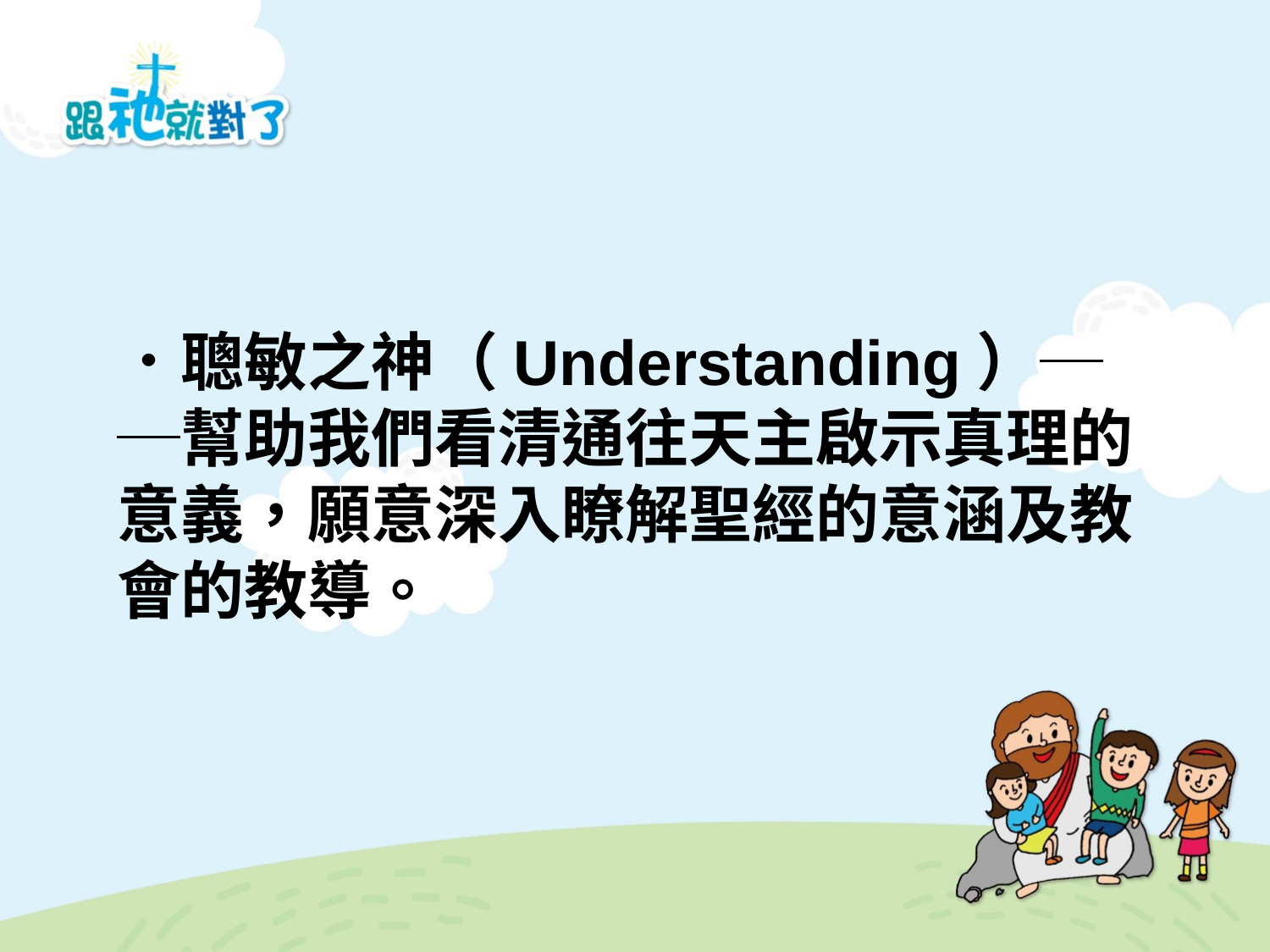

．聰敏之神（Understanding）──幫助我們看清通往天主啟示真理的意義，願意深入瞭解聖經的意涵及教會的教導。